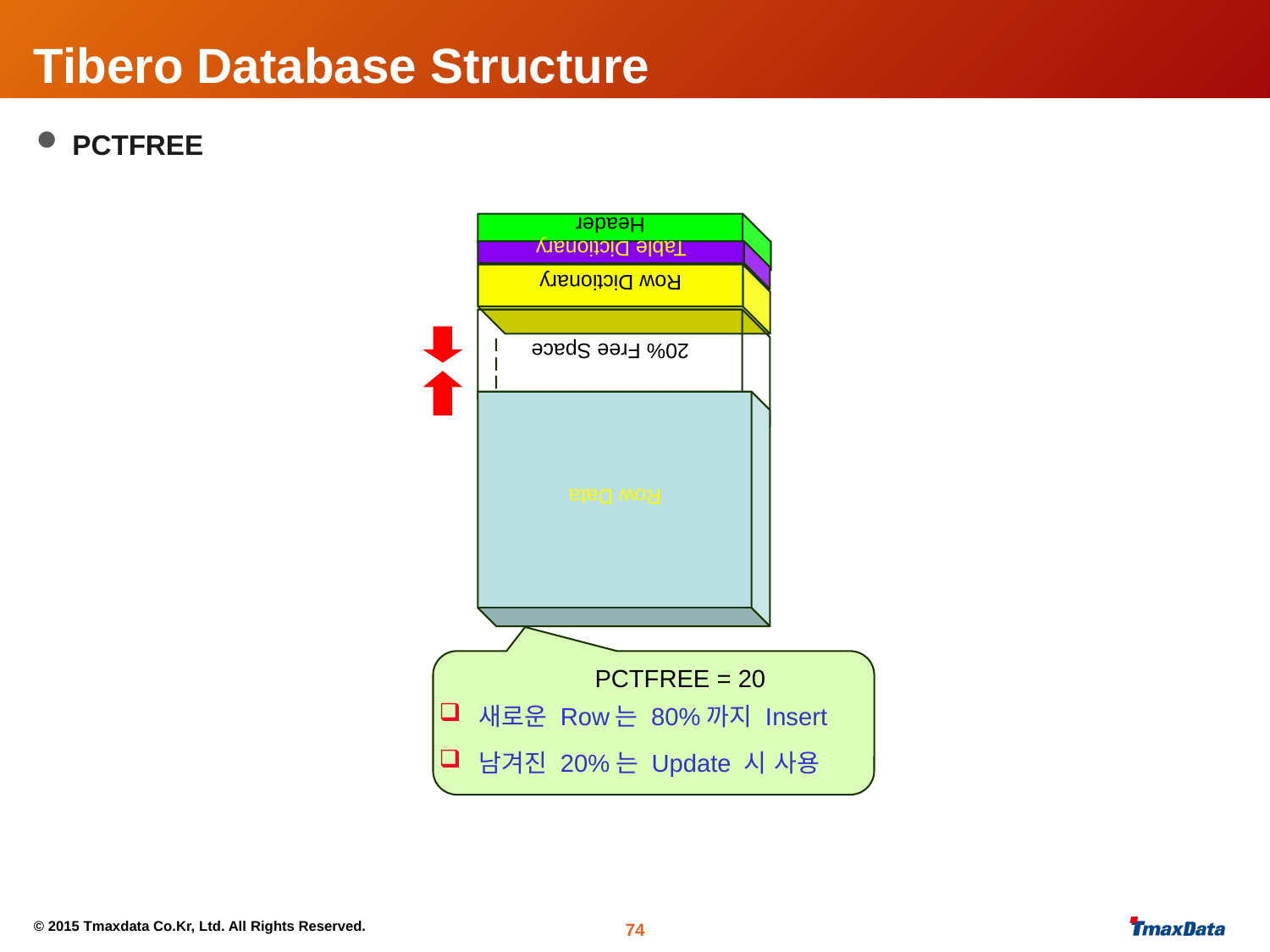

# Tibero Database Structure
 PCTFREE

Header
Table Dictionary
Row Dictionary
20% Free Space

Row Data

PCTFREE = 20
새로운 Row는 80%까지 Insert
남겨진 20%는 Update 시 사용